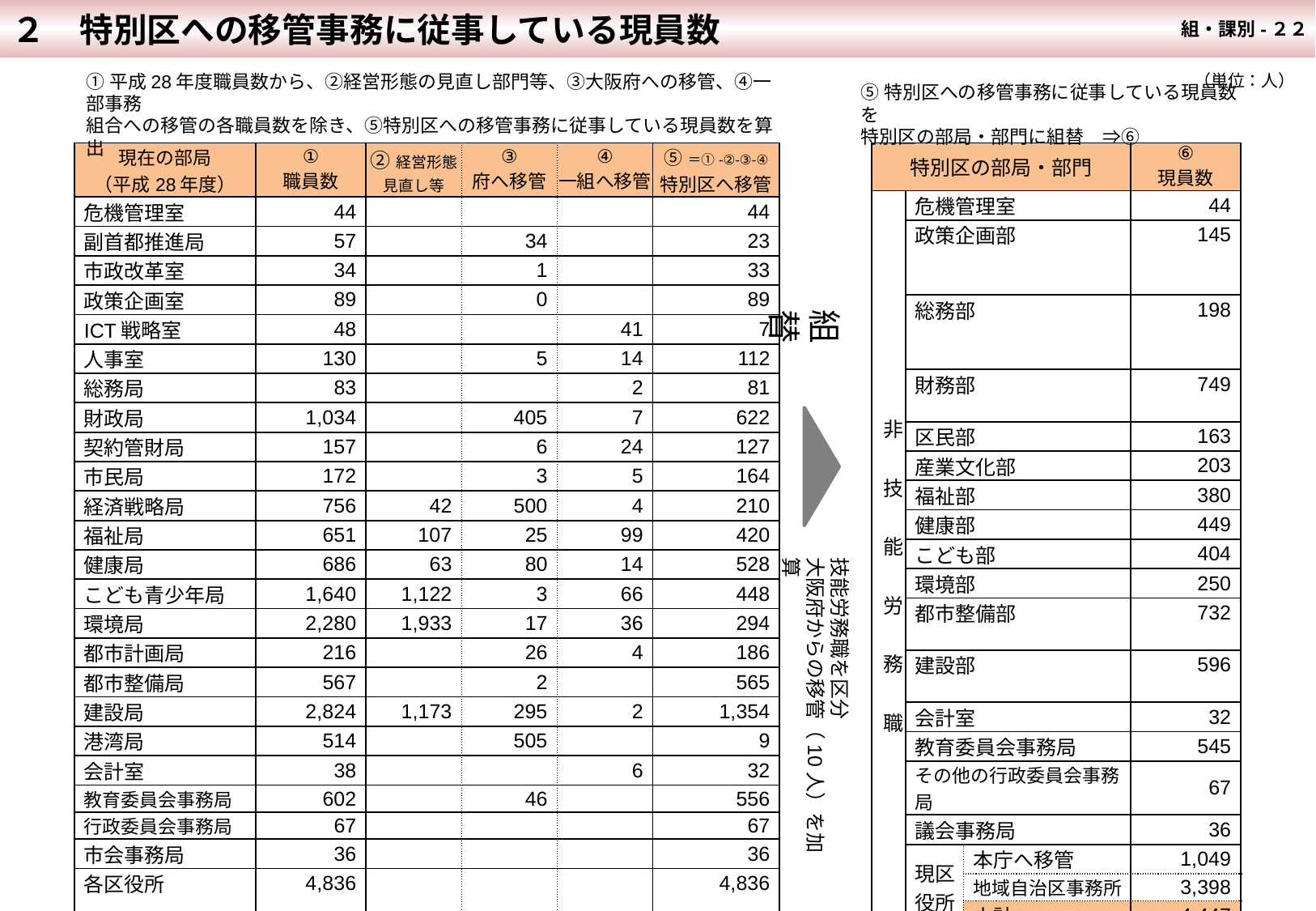

２　特別区への移管事務に従事している現員数
組・課別-２２
（単位：人）
①平成28年度職員数から、②経営形態の見直し部門等、③大阪府への移管、④一部事務
組合への移管の各職員数を除き、⑤特別区への移管事務に従事している現員数を算出
⑤特別区への移管事務に従事している現員数を
特別区の部局・部門に組替　⇒⑥
| 現在の部局 （平成28年度） | ① 職員数 | ②経営形態 見直し等 | ③ 府へ移管 | ④ 一組へ移管 | ⑤＝①-②-③-④ 特別区へ移管 |
| --- | --- | --- | --- | --- | --- |
| 危機管理室 | 44 |  |  |  | 44 |
| 副首都推進局 | 57 |  | 34 |  | 23 |
| 市政改革室 | 34 |  | 1 |  | 33 |
| 政策企画室 | 89 |  | 0 |  | 89 |
| ICT戦略室 | 48 |  |  | 41 | 7 |
| 人事室 | 130 |  | 5 | 14 | 112 |
| 総務局 | 83 |  |  | 2 | 81 |
| 財政局 | 1,034 |  | 405 | 7 | 622 |
| 契約管財局 | 157 |  | 6 | 24 | 127 |
| 市民局 | 172 |  | 3 | 5 | 164 |
| 経済戦略局 | 756 | 42 | 500 | 4 | 210 |
| 福祉局 | 651 | 107 | 25 | 99 | 420 |
| 健康局 | 686 | 63 | 80 | 14 | 528 |
| こども青少年局 | 1,640 | 1,122 | 3 | 66 | 448 |
| 環境局 | 2,280 | 1,933 | 17 | 36 | 294 |
| 都市計画局 | 216 |  | 26 | 4 | 186 |
| 都市整備局 | 567 |  | 2 |  | 565 |
| 建設局 | 2,824 | 1,173 | 295 | 2 | 1,354 |
| 港湾局 | 514 |  | 505 |  | 9 |
| 会計室 | 38 |  |  | 6 | 32 |
| 教育委員会事務局 | 602 |  | 46 |  | 556 |
| 行政委員会事務局 | 67 |  |  |  | 67 |
| 市会事務局 | 36 |  |  |  | 36 |
| 各区役所 | 4,836 |  |  |  | 4,836 |
| 交通・水道・学校園等 | 14,044 | 14,044 |  |  |  |
| ※ 技 能 労 務 職 は 上 記 に 含 む |  |  |  |  |  |
| 計 | 31,605 | 18,484 | 1,953 | 326 | 10,842 |
| 特別区の部局・部門 |  |  | ⑥ 現員数 |
| --- | --- | --- | --- |
| 非 技 能 労 務 職 | 危機管理室 |  | 44 |
|  | 政策企画部 |  | 145 |
|  | 総務部 |  | 198 |
|  | 財務部 |  | 749 |
|  | 区民部 |  | 163 |
|  | 産業文化部 |  | 203 |
|  | 福祉部 |  | 380 |
|  | 健康部 |  | 449 |
|  | こども部 |  | 404 |
|  | 環境部 |  | 250 |
|  | 都市整備部 |  | 732 |
|  | 建設部 |  | 596 |
|  | 会計室 |  | 32 |
|  | 教育委員会事務局 |  | 545 |
|  | その他の行政委員会事務局 |  | 67 |
|  | 議会事務局 |  | 36 |
|  | 現区 役所 | 本庁へ移管 | 1,049 |
|  |  | 地域自治区事務所 | 3,398 |
|  |  | 小計 | 4,447 |
|  | 中計 |  | 9,441 |
| 技能労務職 |  |  | 1,411 |
| 総計 |  |  | 10,852 |
組替

技能労務職を区分
大阪府からの移管（10人）を加算